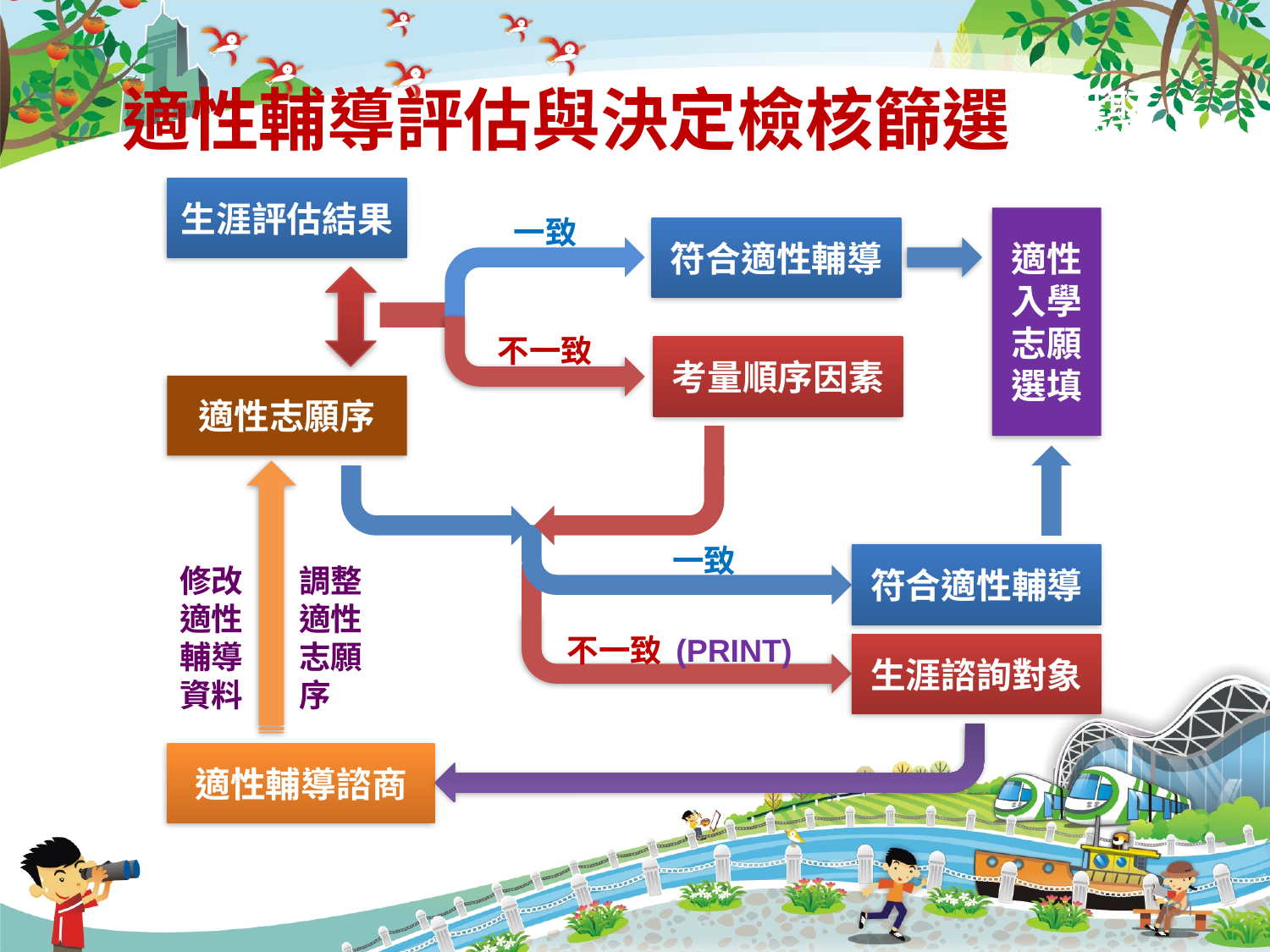

# 適性輔導評估與決定檢核篩選步驟

生涯評估結果
一致
適性
入學
志願
選填
符合適性輔導

不一致
考量順序因素
適性志願序

一致
符合適性輔導
修改
適性
輔導
資料
調整
適性
志願
序

不一致
(PRINT)
生涯諮詢對象

適性輔導諮商
134